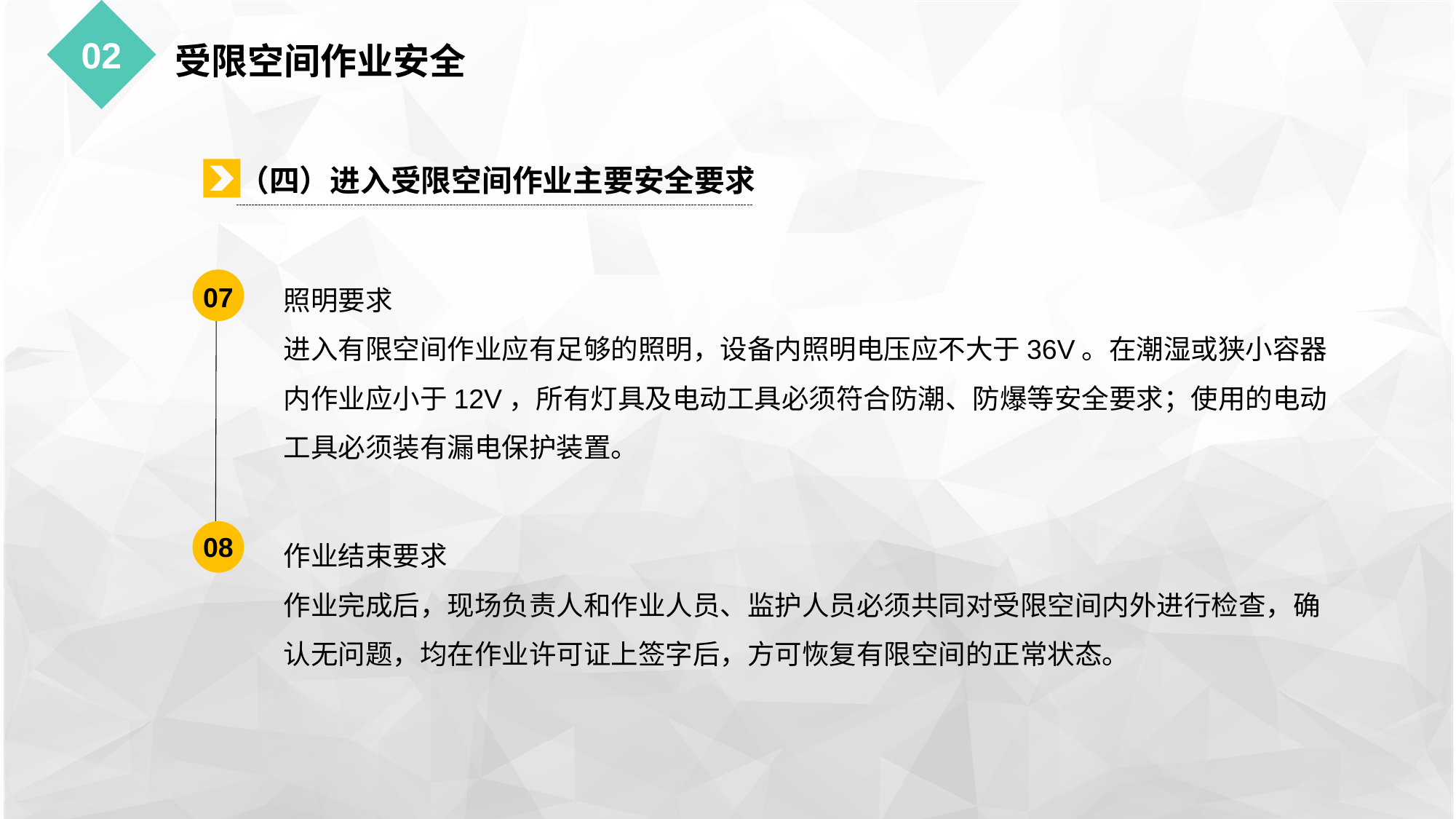

02
受限空间作业安全
（四）进入受限空间作业主要安全要求

照明要求
进入有限空间作业应有足够的照明，设备内照明电压应不大于36V。在潮湿或狭小容器内作业应小于12V，所有灯具及电动工具必须符合防潮、防爆等安全要求；使用的电动工具必须装有漏电保护装置。

07
作业结束要求
作业完成后，现场负责人和作业人员、监护人员必须共同对受限空间内外进行检查，确认无问题，均在作业许可证上签字后，方可恢复有限空间的正常状态。

08